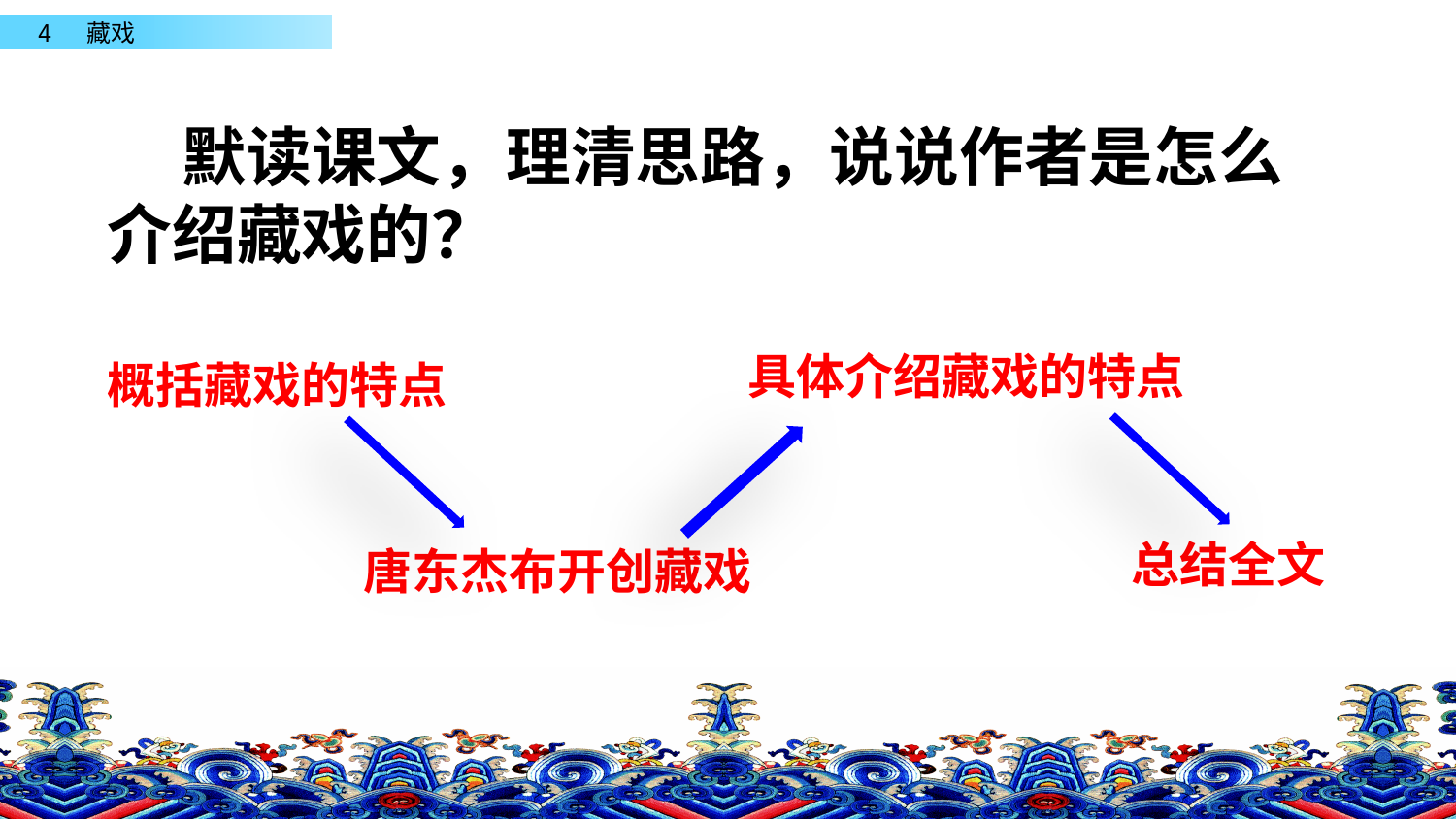

默读课文，理清思路，说说作者是怎么介绍藏戏的？
具体介绍藏戏的特点
概括藏戏的特点

总结全文
唐东杰布开创藏戏